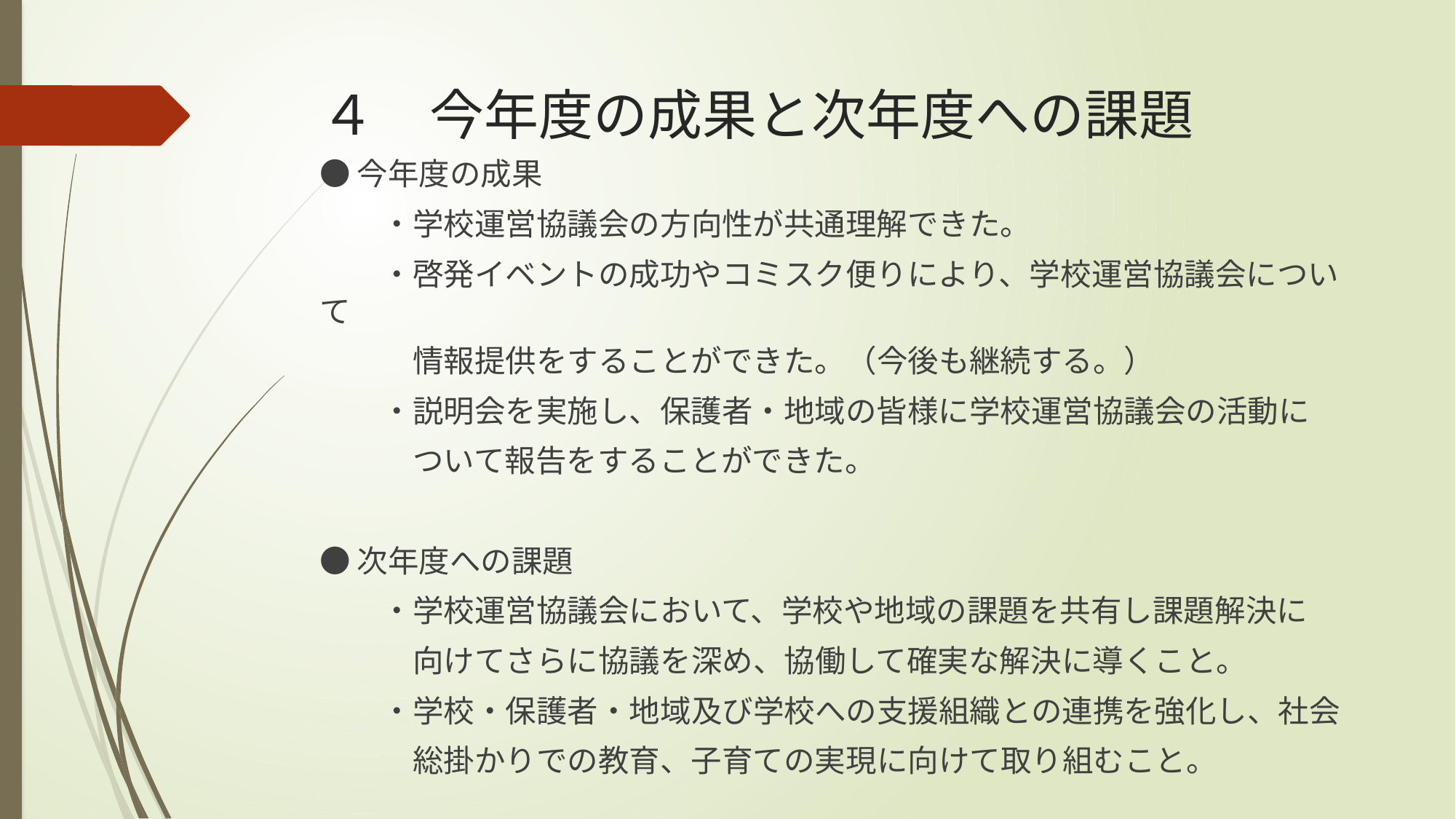

# ４　今年度の成果と次年度への課題
●今年度の成果
　　・学校運営協議会の方向性が共通理解できた。
　　・啓発イベントの成功やコミスク便りにより、学校運営協議会について
　　　情報提供をすることができた。（今後も継続する。）
　　・説明会を実施し、保護者・地域の皆様に学校運営協議会の活動に
　　　ついて報告をすることができた。

●次年度への課題
　　・学校運営協議会において、学校や地域の課題を共有し課題解決に
　　　向けてさらに協議を深め、協働して確実な解決に導くこと。
　　・学校・保護者・地域及び学校への支援組織との連携を強化し、社会
　　　総掛かりでの教育、子育ての実現に向けて取り組むこと。